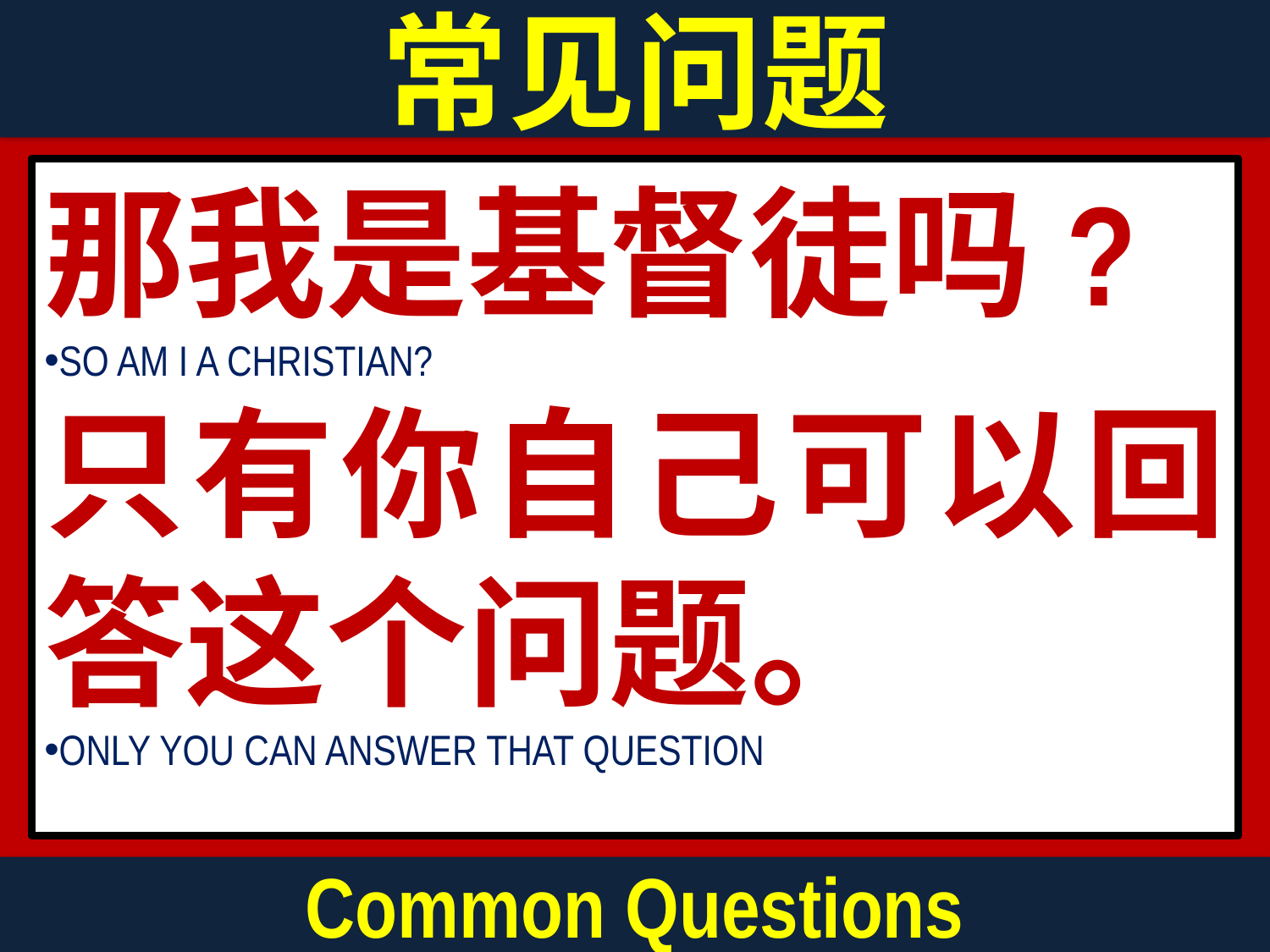

常见问题
那我是基督徒吗?
SO AM I A CHRISTIAN?
只有你自己可以回答这个问题。
ONLY YOU CAN ANSWER THAT QUESTION

Common Questions